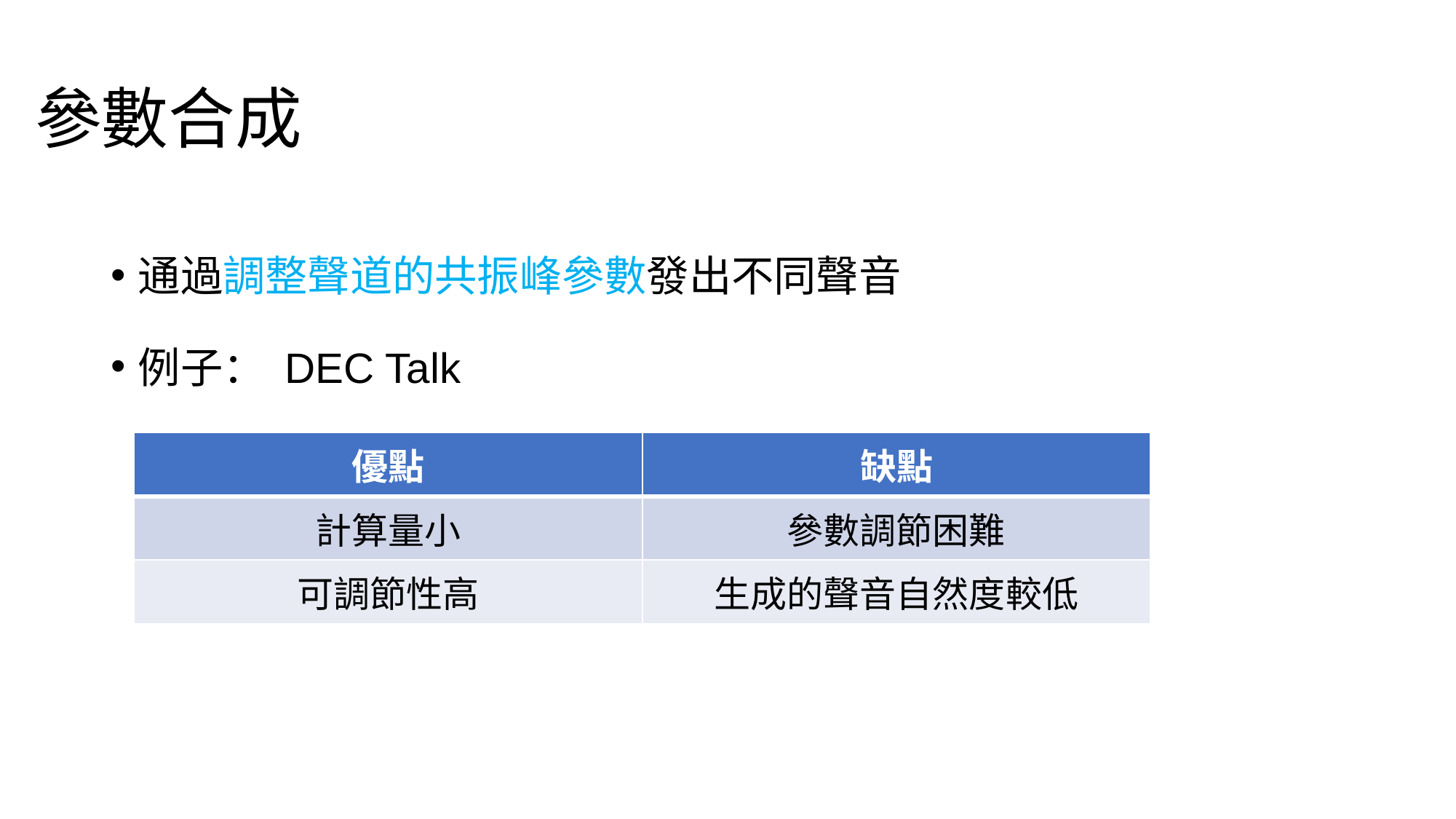

# 參數合成
通過調整聲道的共振峰參數發出不同聲音
例子： DEC Talk
| 優點 | 缺點 |
| --- | --- |
| 計算量小 | 參數調節困難 |
| 可調節性高 | 生成的聲音自然度較低 |